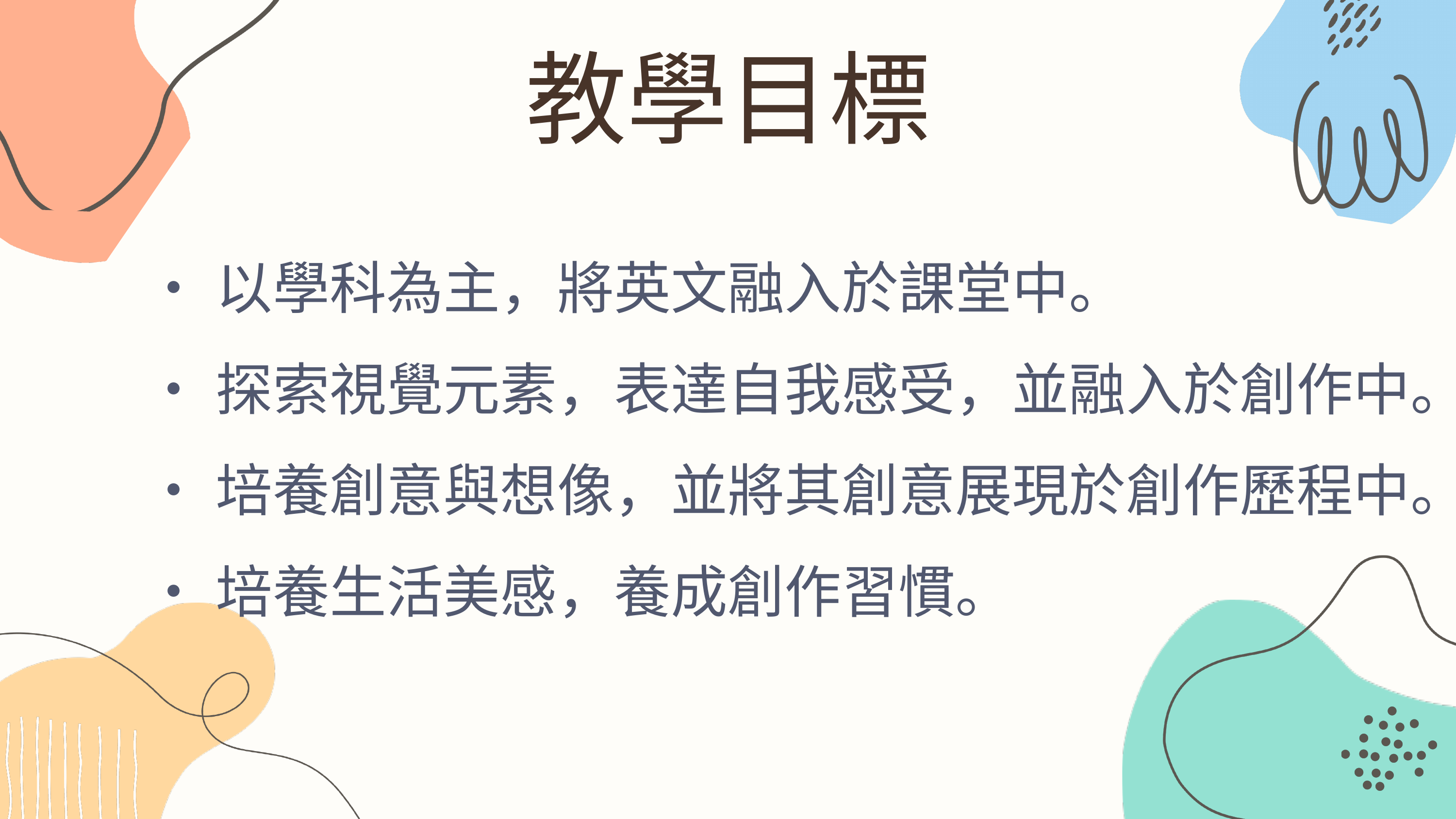

教學目標

•以學科為主，將英文融入於課堂中。
•探索視覺元素，表達自我感受，並融入於創作中。
•培養創意與想像，並將其創意展現於創作歷程中。
•培養生活美感，養成創作習慣。